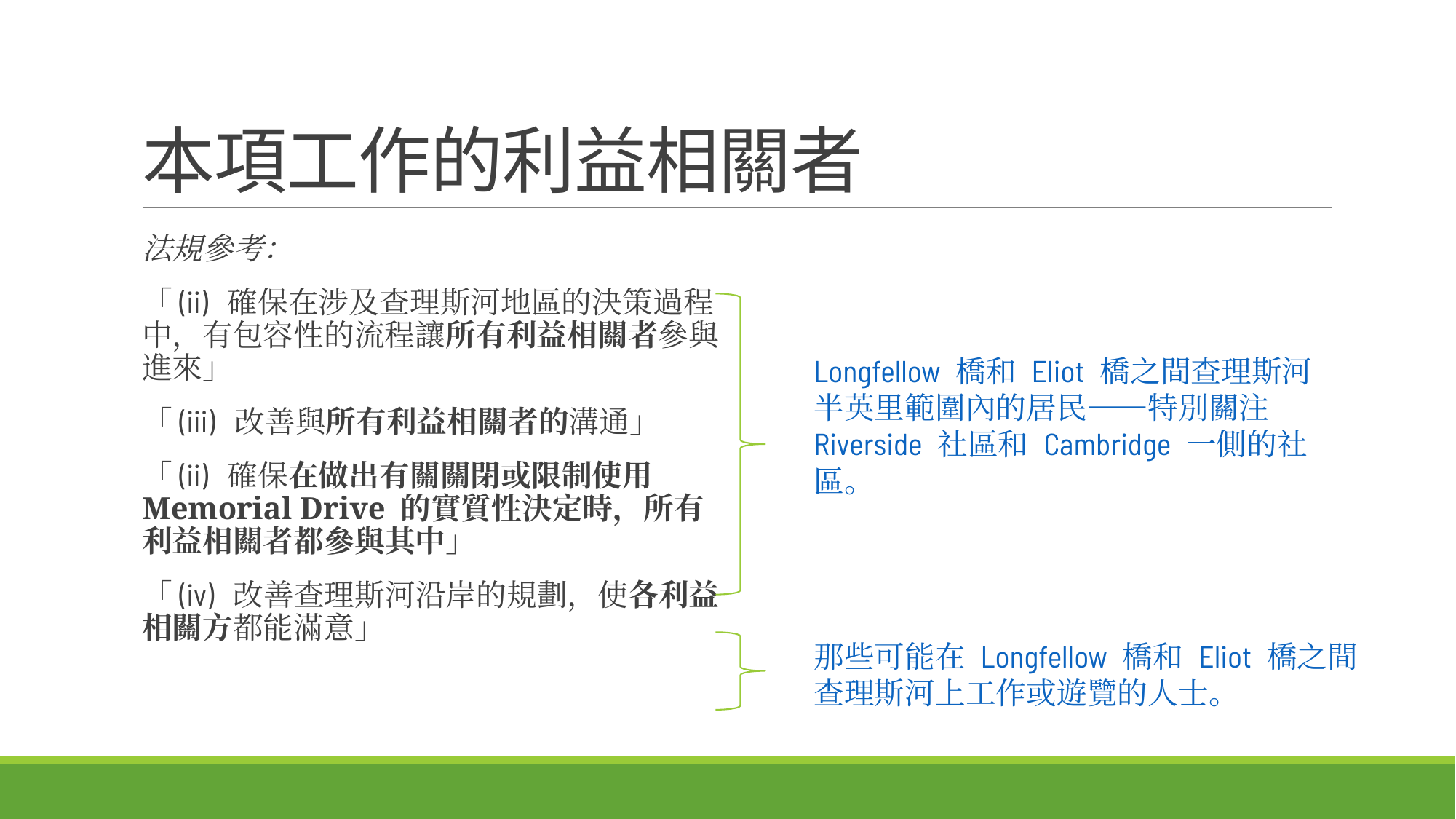

# 本項工作的利益相關者
法規參考：
「(ii)  確保在涉及查理斯河地區的決策過程中，有包容性的流程讓所有利益相關者參與進來」
「(iii)  改善與所有利益相關者的溝通」
「(ii)  確保在做出有關關閉或限制使用 Memorial Drive 的實質性決定時，所有利益相關者都參與其中」
「(iv)  改善查理斯河沿岸的規劃，使各利益相關方都能滿意」

Longfellow 橋和 Eliot 橋之間查理斯河半英里範圍內的居民——特別關注 Riverside 社區和 Cambridge 一側的社區。

那些可能在 Longfellow 橋和 Eliot 橋之間查理斯河上工作或遊覽的人士。